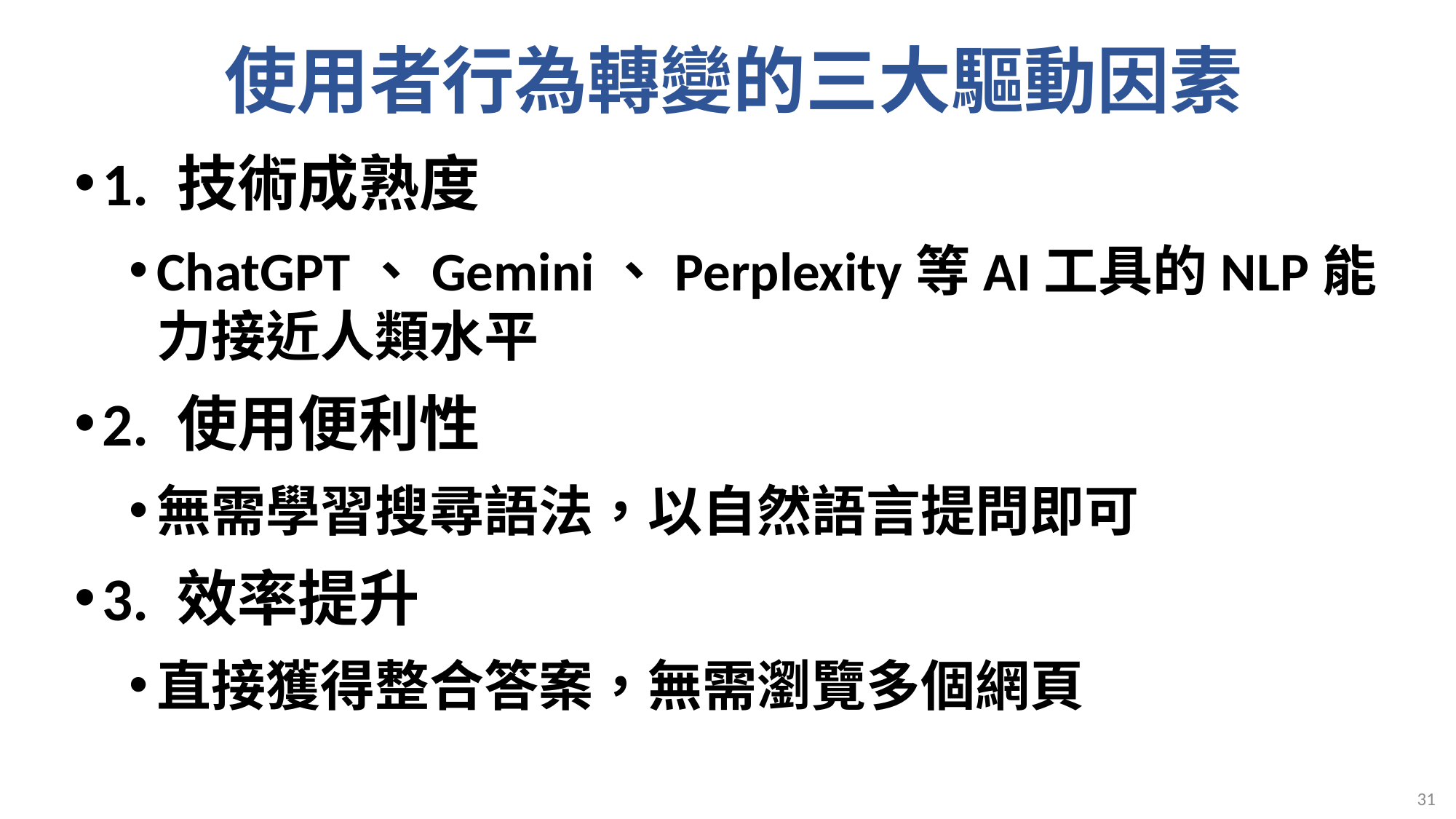

# 使用者行為轉變的三大驅動因素
1. 技術成熟度
ChatGPT、Gemini、Perplexity等AI工具的NLP能力接近人類水平
2. 使用便利性
無需學習搜尋語法，以自然語言提問即可
3. 效率提升
直接獲得整合答案，無需瀏覽多個網頁

31